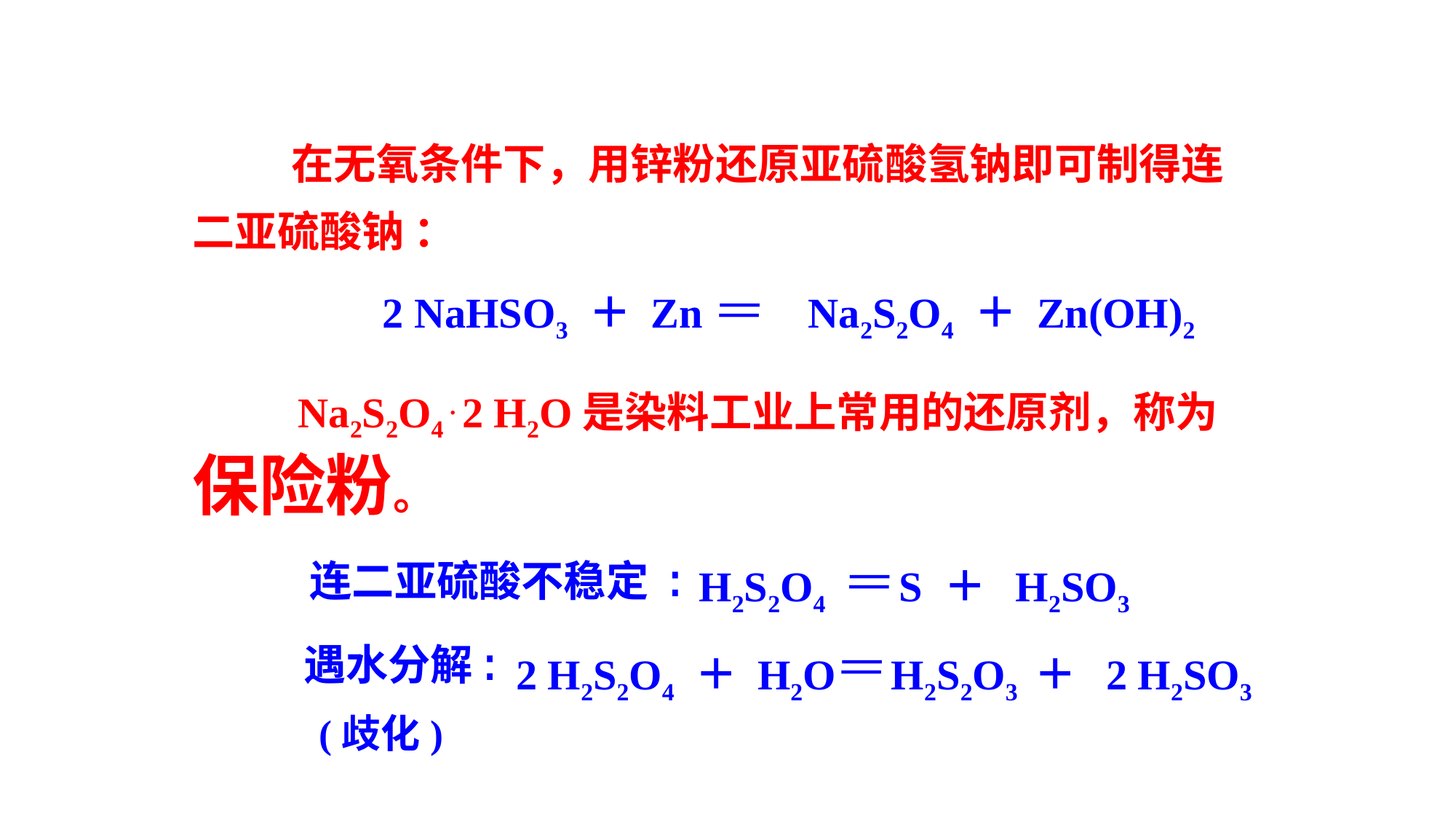

在无氧条件下，用锌粉还原亚硫酸氢钠即可制得连二亚硫酸钠 ：
                  2 NaHSO3 ＋ Zn          Na2S2O4 ＋ Zn(OH)2
—
—
          Na2S2O4 . 2 H2O是染料工业上常用的还原剂，称为保险粉。
—
—
                                               H2S2O4       S ＋  H2SO3
                            2 H2S2O4 ＋ H2O         H2S2O3 ＋  2 H2SO3
           (歧化)
—
—
            连二亚硫酸不稳定 :
      遇水分解: